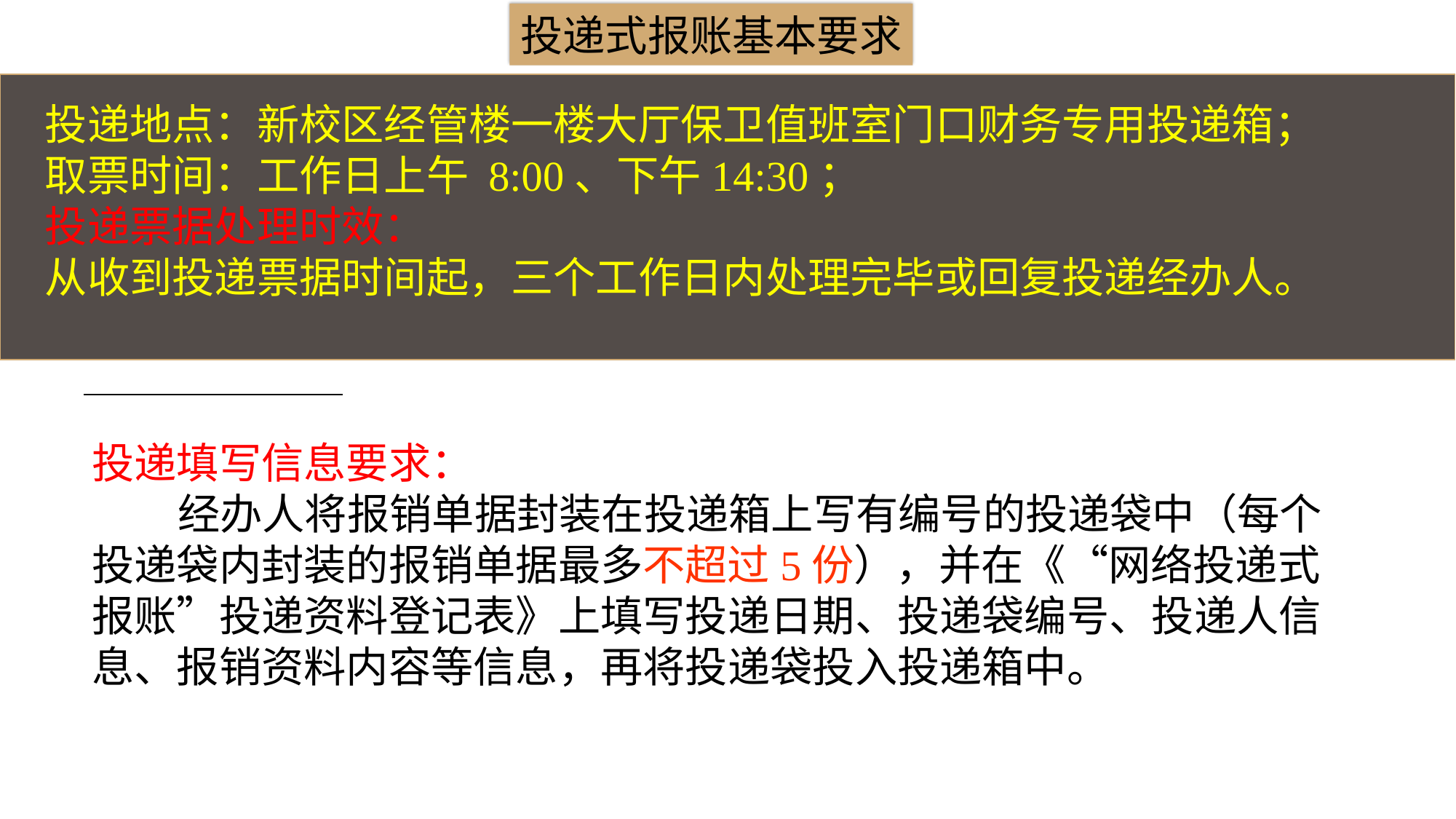

投递式报账基本要求

投递地点：新校区经管楼一楼大厅保卫值班室门口财务专用投递箱；
取票时间：工作日上午 8:00、下午14:30；
投递票据处理时效：
从收到投递票据时间起，三个工作日内处理完毕或回复投递经办人。

投递填写信息要求：
        经办人将报销单据封装在投递箱上写有编号的投递袋中（每个投递袋内封装的报销单据最多不超过5份），并在《“网络投递式报账”投递资料登记表》上填写投递日期、投递袋编号、投递人信息、报销资料内容等信息，再将投递袋投入投递箱中。